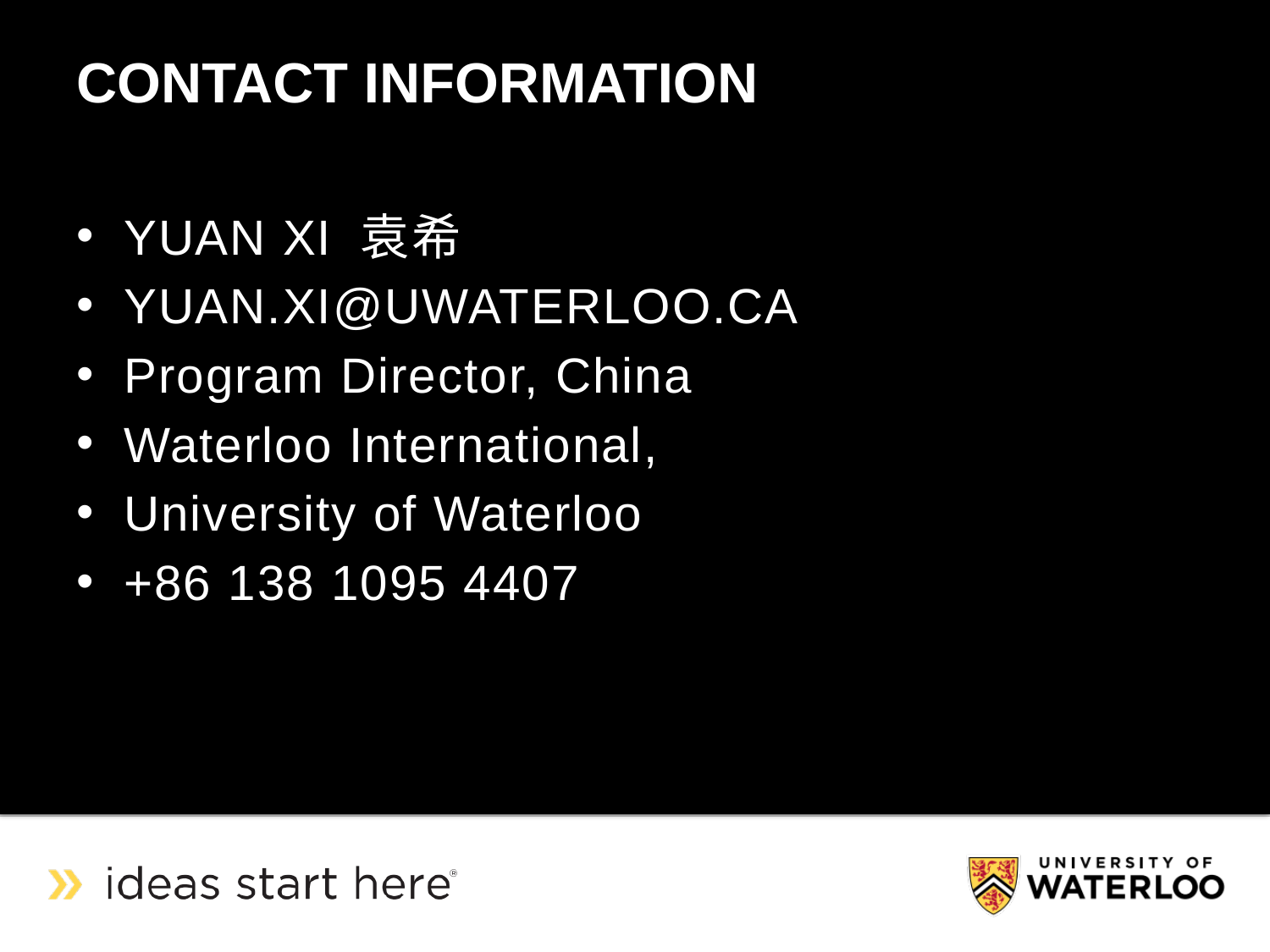

# CONTACT INFORMATION
YUAN XI 袁希
YUAN.XI@UWATERLOO.CA
Program Director, China
Waterloo International,
University of Waterloo
+86 138 1095 4407